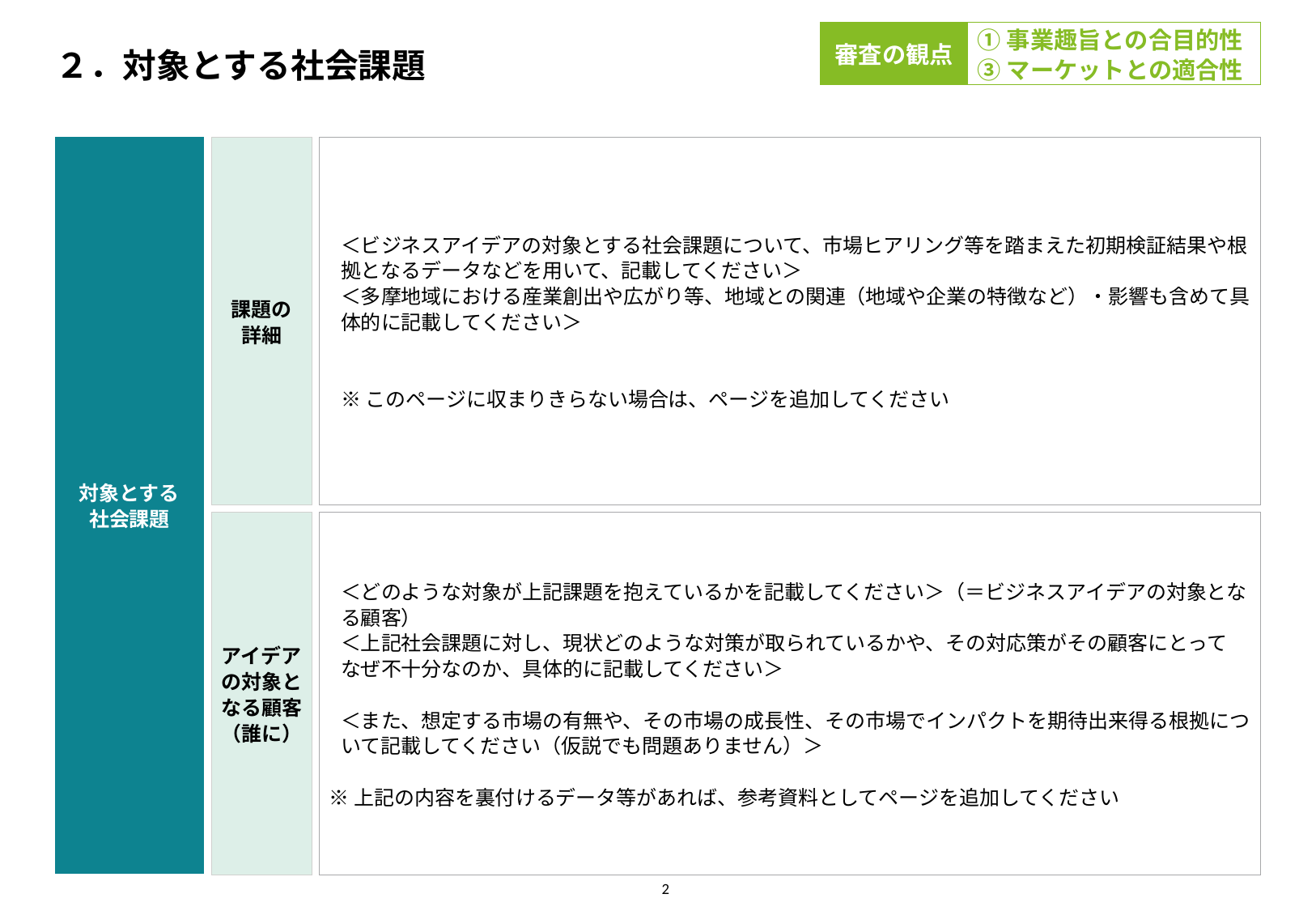

審査の観点
①事業趣旨との合目的性
③マーケットとの適合性
# ２．対象とする社会課題
対象とする
社会課題
課題の
詳細
＜ビジネスアイデアの対象とする社会課題について、市場ヒアリング等を踏まえた初期検証結果や根拠となるデータなどを用いて、記載してください＞
＜多摩地域における産業創出や広がり等、地域との関連（地域や企業の特徴など）・影響も含めて具体的に記載してください＞

※このページに収まりきらない場合は、ページを追加してください
アイデアの対象となる顧客
（誰に）
＜どのような対象が上記課題を抱えているかを記載してください＞（＝ビジネスアイデアの対象となる顧客）
＜上記社会課題に対し、現状どのような対策が取られているかや、その対応策がその顧客にとって
なぜ不十分なのか、具体的に記載してください＞

＜また、想定する市場の有無や、その市場の成長性、その市場でインパクトを期待出来得る根拠について記載してください（仮説でも問題ありません）＞
※上記の内容を裏付けるデータ等があれば、参考資料としてページを追加してください
2